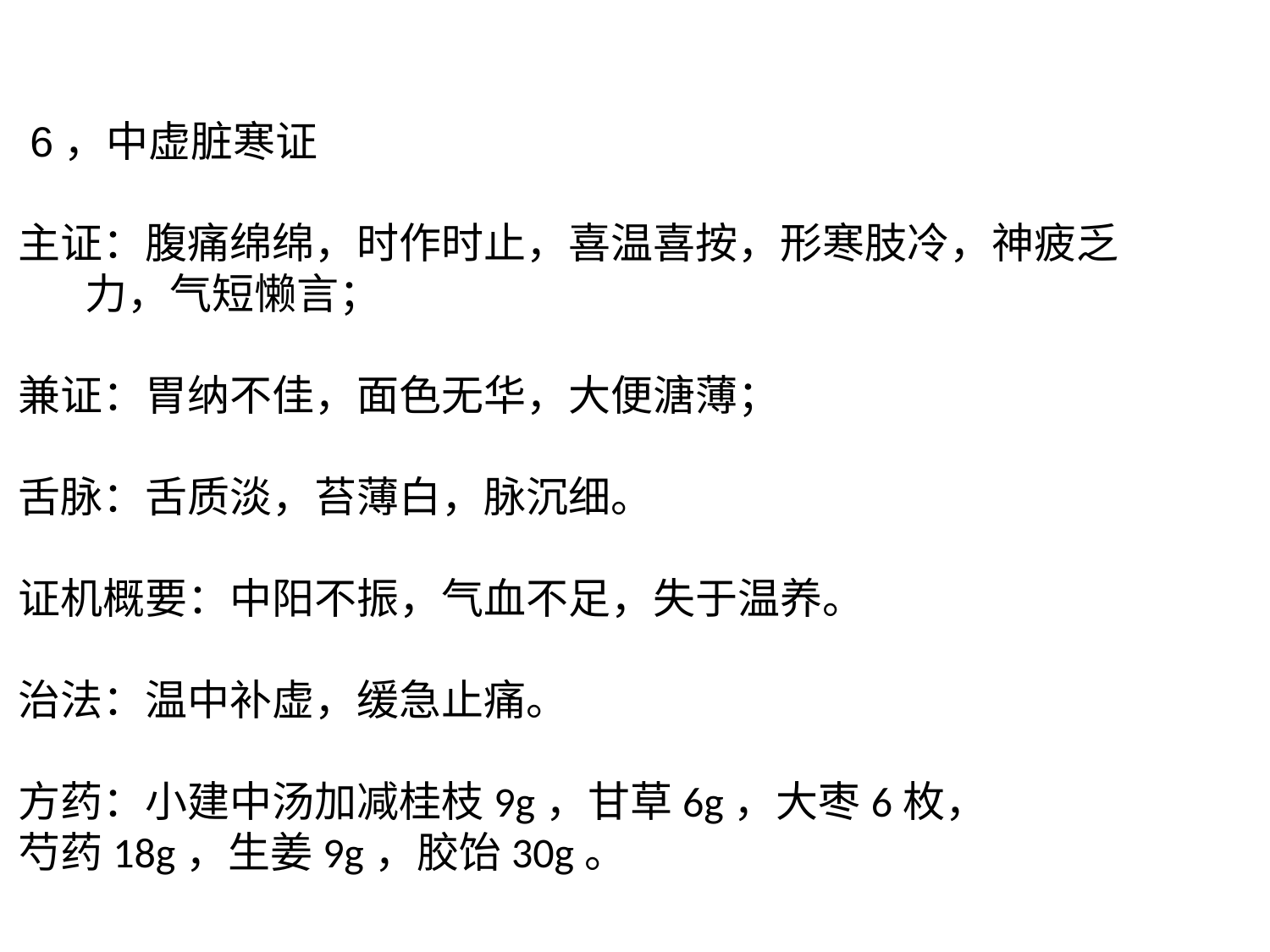

6，中虚脏寒证

主证：腹痛绵绵，时作时止，喜温喜按，形寒肢冷，神疲乏
      力，气短懒言；

兼证：胃纳不佳，面色无华，大便溏薄；

舌脉：舌质淡，苔薄白，脉沉细。

证机概要：中阳不振，气血不足，失于温养。

治法：温中补虚，缓急止痛。

方药：小建中汤加减桂枝9g，甘草6g，大枣6枚，
芍药18g，生姜9g，胶饴30g。